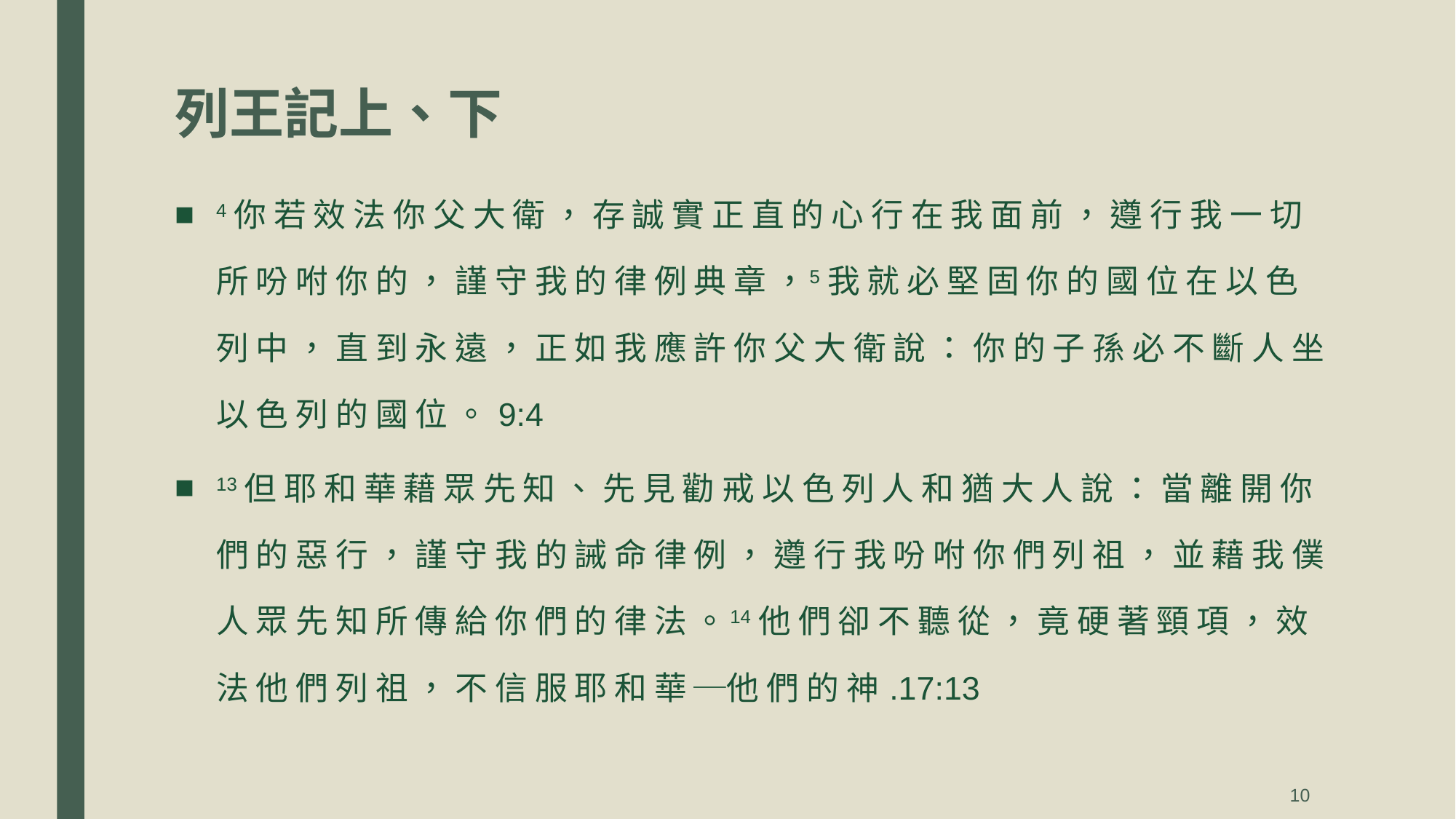

# 列王記上、下
4 你 若 效 法 你 父 大 衛 ， 存 誠 實 正 直 的 心 行 在 我 面 前 ， 遵 行 我 一 切 所 吩 咐 你 的 ， 謹 守 我 的 律 例 典 章 ，5 我 就 必 堅 固 你 的 國 位 在 以 色 列 中 ， 直 到 永 遠 ， 正 如 我 應 許 你 父 大 衛 說 ： 你 的 子 孫 必 不 斷 人 坐 以 色 列 的 國 位 。 9:4
13 但 耶 和 華 藉 眾 先 知 、 先 見 勸 戒 以 色 列 人 和 猶 大 人 說 ： 當 離 開 你 們 的 惡 行 ， 謹 守 我 的 誡 命 律 例 ， 遵 行 我 吩 咐 你 們 列 祖 ， 並 藉 我 僕 人 眾 先 知 所 傳 給 你 們 的 律 法 。14 他 們 卻 不 聽 從 ， 竟 硬 著 頸 項 ， 效 法 他 們 列 祖 ， 不 信 服 耶 和 華 ─他 們 的 神 .17:13

10